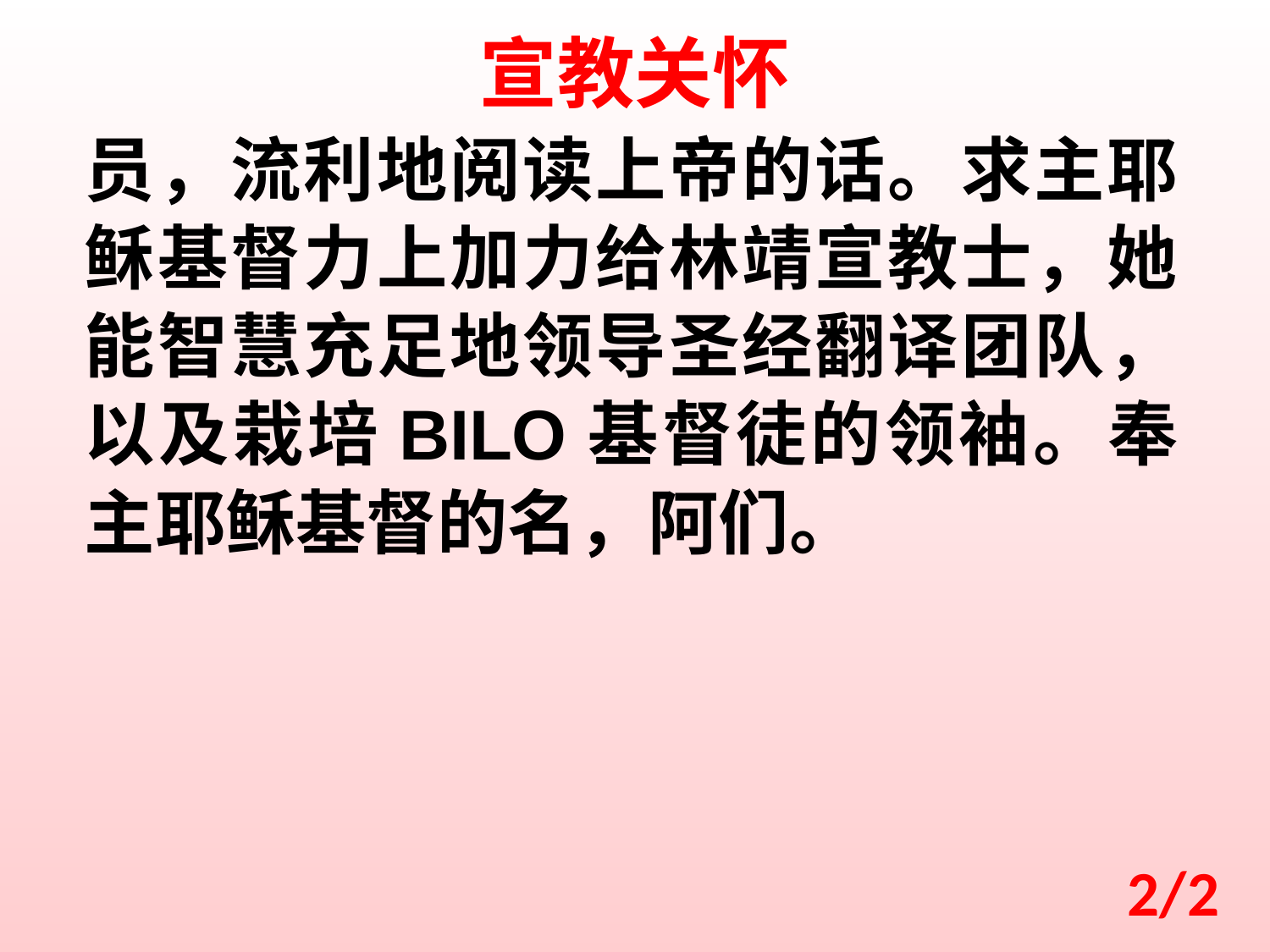

宣教关怀
员，流利地阅读上帝的话。求主耶稣基督力上加力给林靖宣教士，她能智慧充足地领导圣经翻译团队，以及栽培Bilo基督徒的领袖。奉主耶稣基督的名，阿们。
2/2